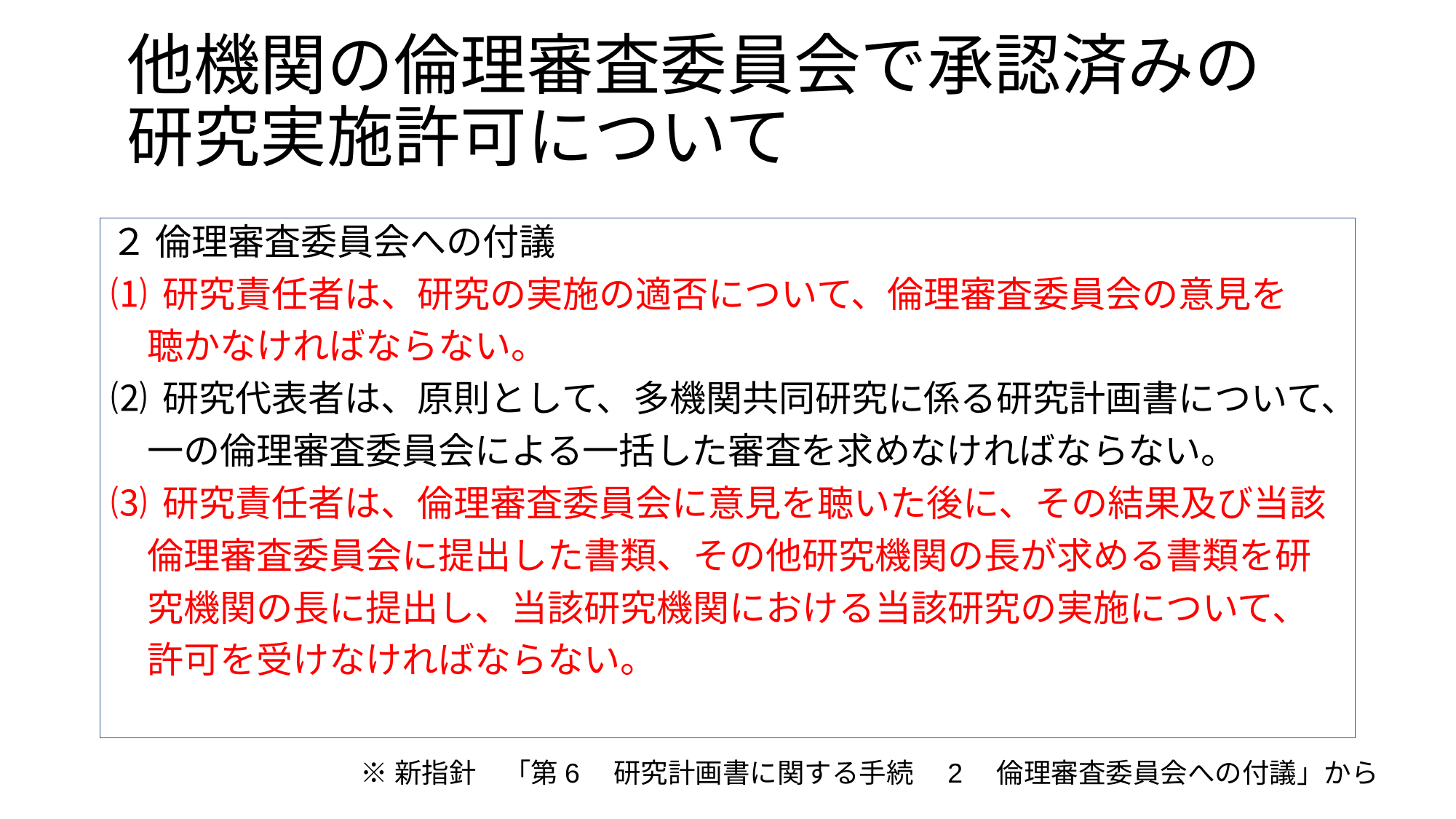

# 他機関の倫理審査委員会で承認済みの 研究実施許可について
２ 倫理審査委員会への付議
⑴ 研究責任者は、研究の実施の適否について、倫理審査委員会の意見を
　聴かなければならない。
⑵ 研究代表者は、原則として、多機関共同研究に係る研究計画書について、
　一の倫理審査委員会による一括した審査を求めなければならない。
⑶ 研究責任者は、倫理審査委員会に意見を聴いた後に、その結果及び当該
　倫理審査委員会に提出した書類、その他研究機関の長が求める書類を研
　究機関の長に提出し、当該研究機関における当該研究の実施について、
　許可を受けなければならない。
※新指針　「第6　研究計画書に関する手続　2　倫理審査委員会への付議」から